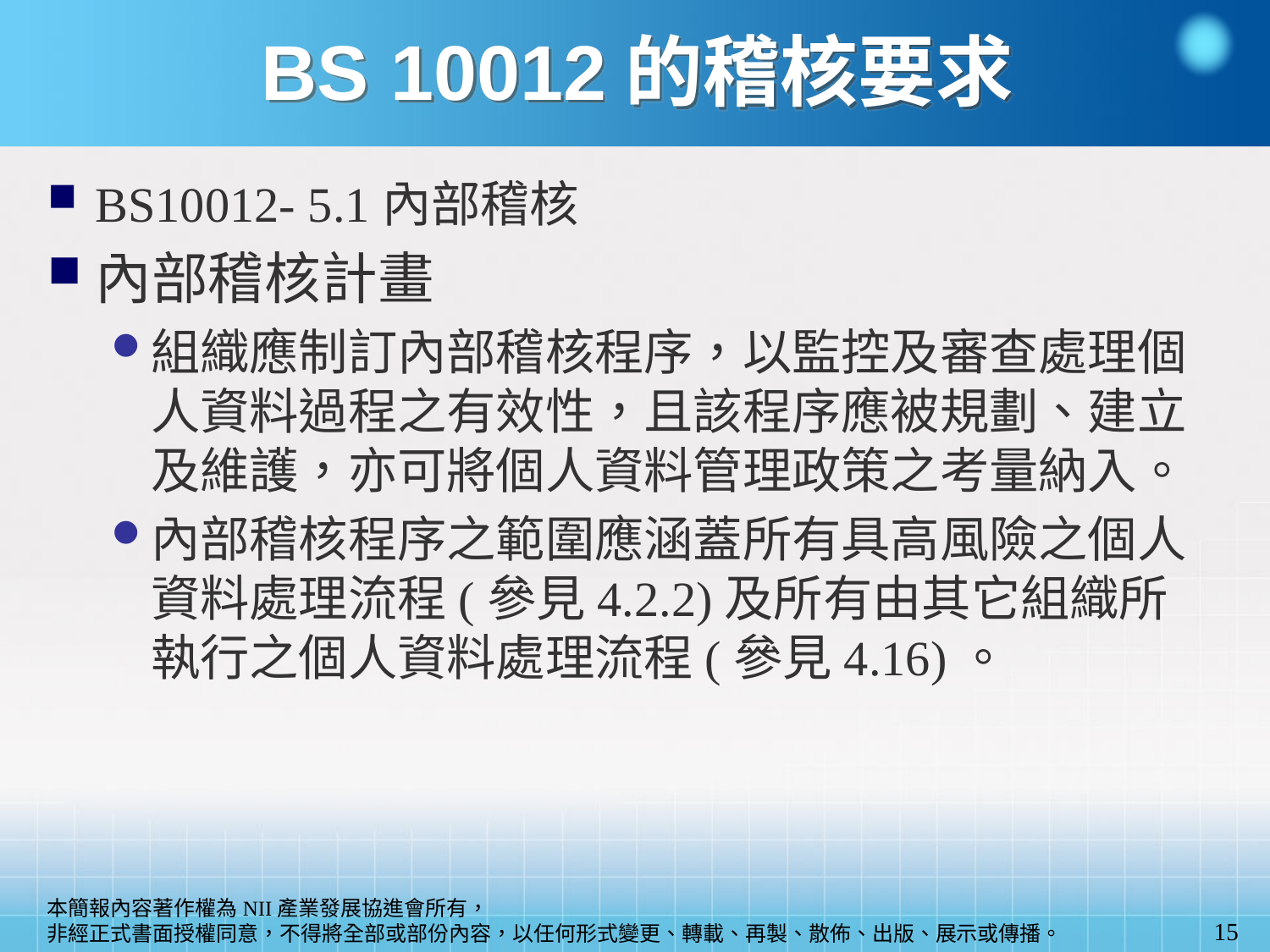

BS 10012的稽核要求
BS10012- 5.1內部稽核
內部稽核計畫
組織應制訂內部稽核程序，以監控及審查處理個人資料過程之有效性，且該程序應被規劃、建立及維護，亦可將個人資料管理政策之考量納入。
內部稽核程序之範圍應涵蓋所有具高風險之個人資料處理流程(參見4.2.2)及所有由其它組織所執行之個人資料處理流程(參見4.16)。
15